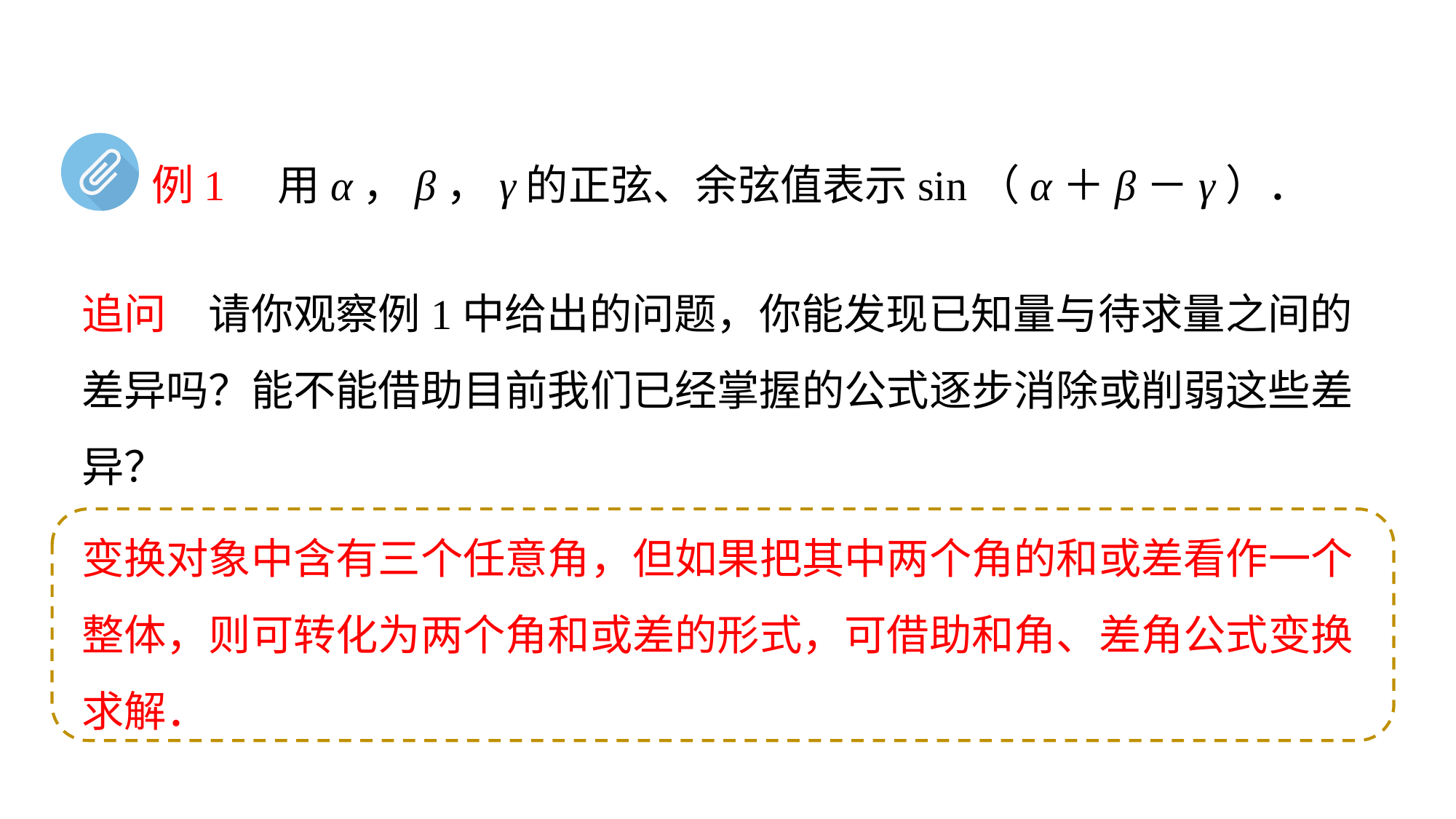

# 归纳小结

例1　用α，β，γ的正弦、余弦值表示sin（α＋β－γ）．

追问　请你观察例1中给出的问题，你能发现已知量与待求量之间的差异吗？能不能借助目前我们已经掌握的公式逐步消除或削弱这些差异？
变换对象中含有三个任意角，但如果把其中两个角的和或差看作一个整体，则可转化为两个角和或差的形式，可借助和角、差角公式变换求解．